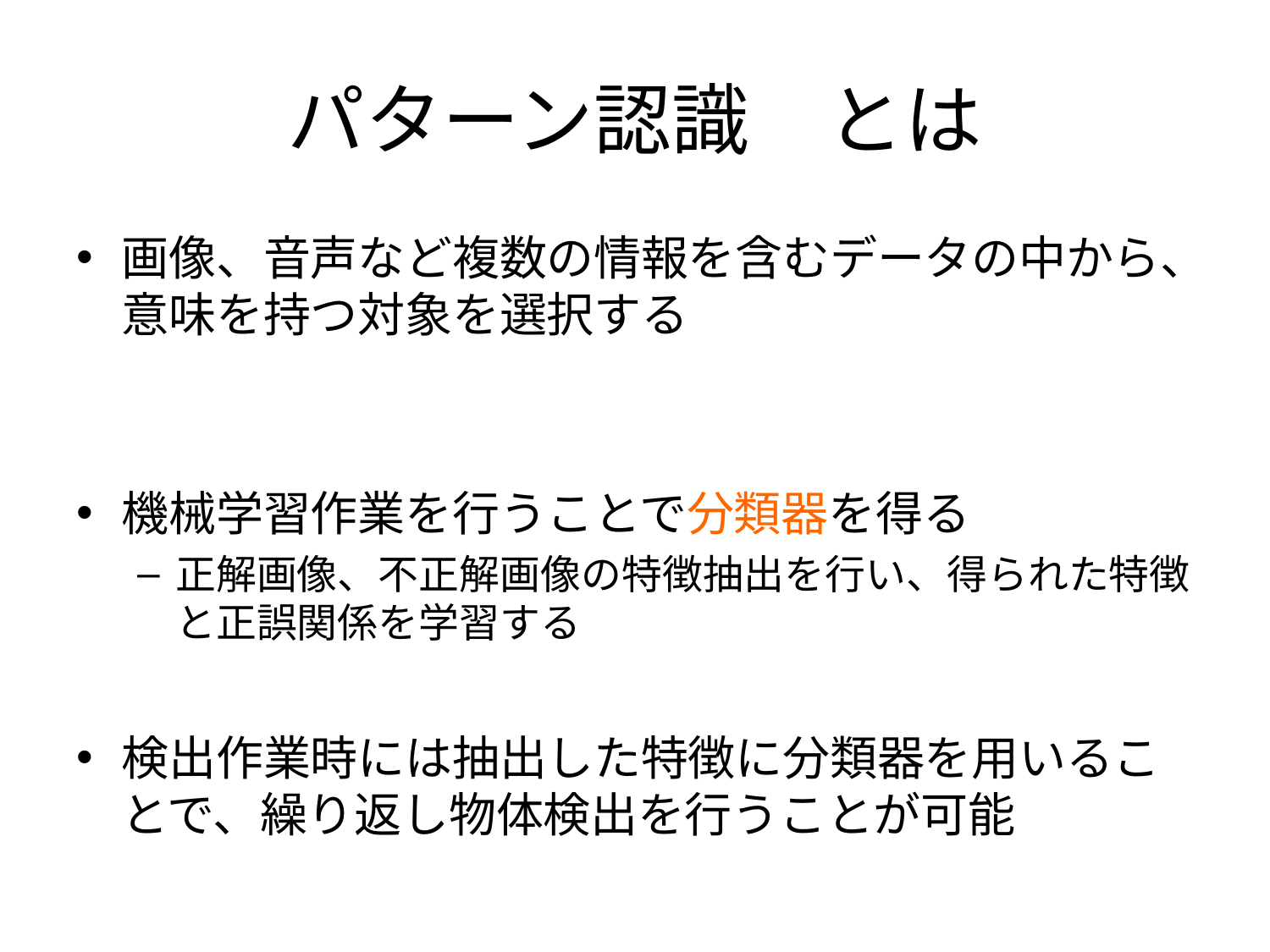

# パターン認識　とは
画像、音声など複数の情報を含むデータの中から、意味を持つ対象を選択する

機械学習作業を行うことで分類器を得る
正解画像、不正解画像の特徴抽出を行い、得られた特徴と正誤関係を学習する

検出作業時には抽出した特徴に分類器を用いることで、繰り返し物体検出を行うことが可能